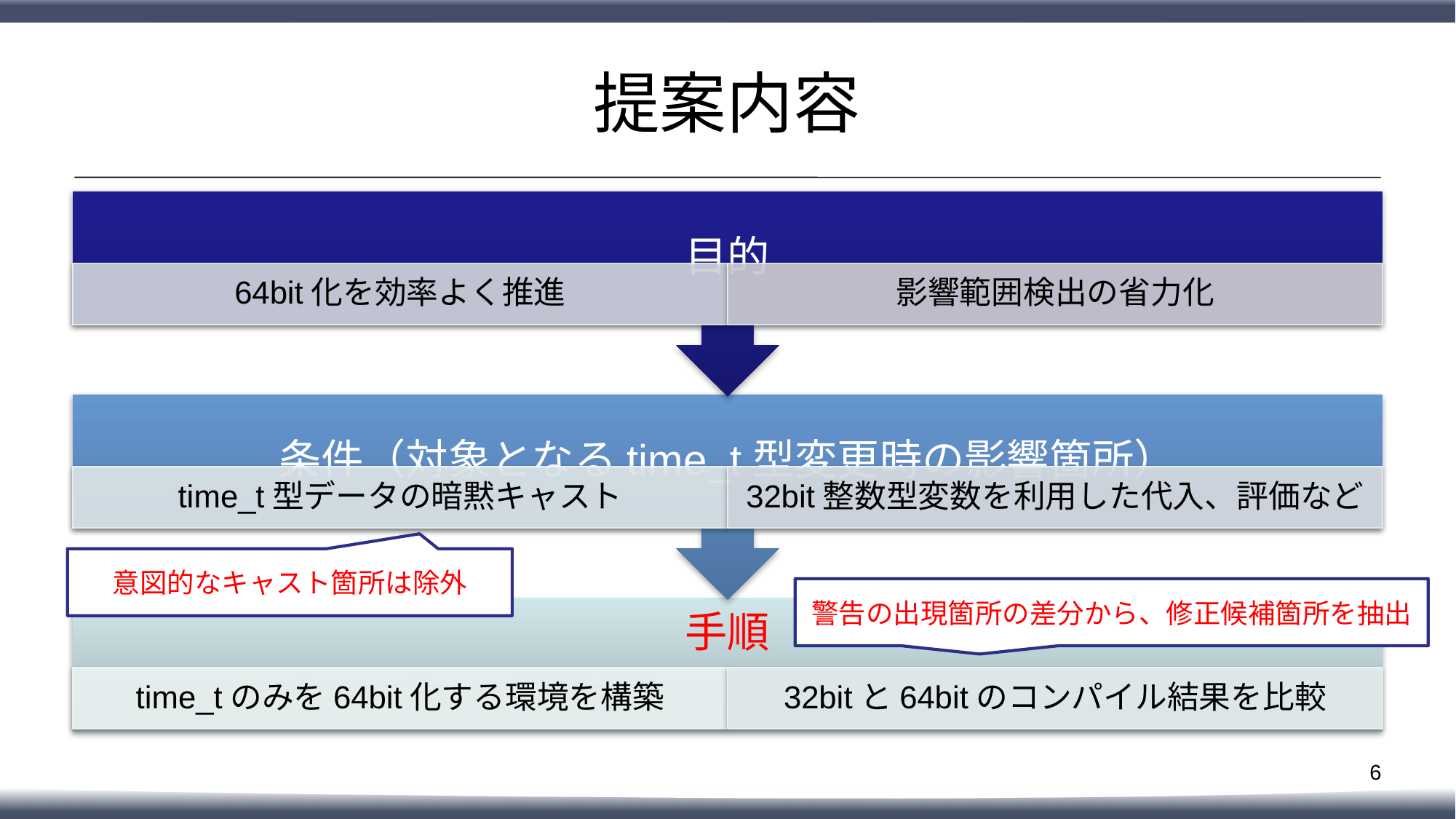

# 提案内容
手順
time_tのみを64bit化する環境を構築
32bitと64bitのコンパイル結果を比較
条件（対象となるtime_t型変更時の影響箇所）
time_t型データの暗黙キャスト
32bit整数型変数を利用した代入、評価など
目的
64bit化を効率よく推進
影響範囲検出の省力化
意図的なキャスト箇所は除外
警告の出現箇所の差分から、修正候補箇所を抽出
6